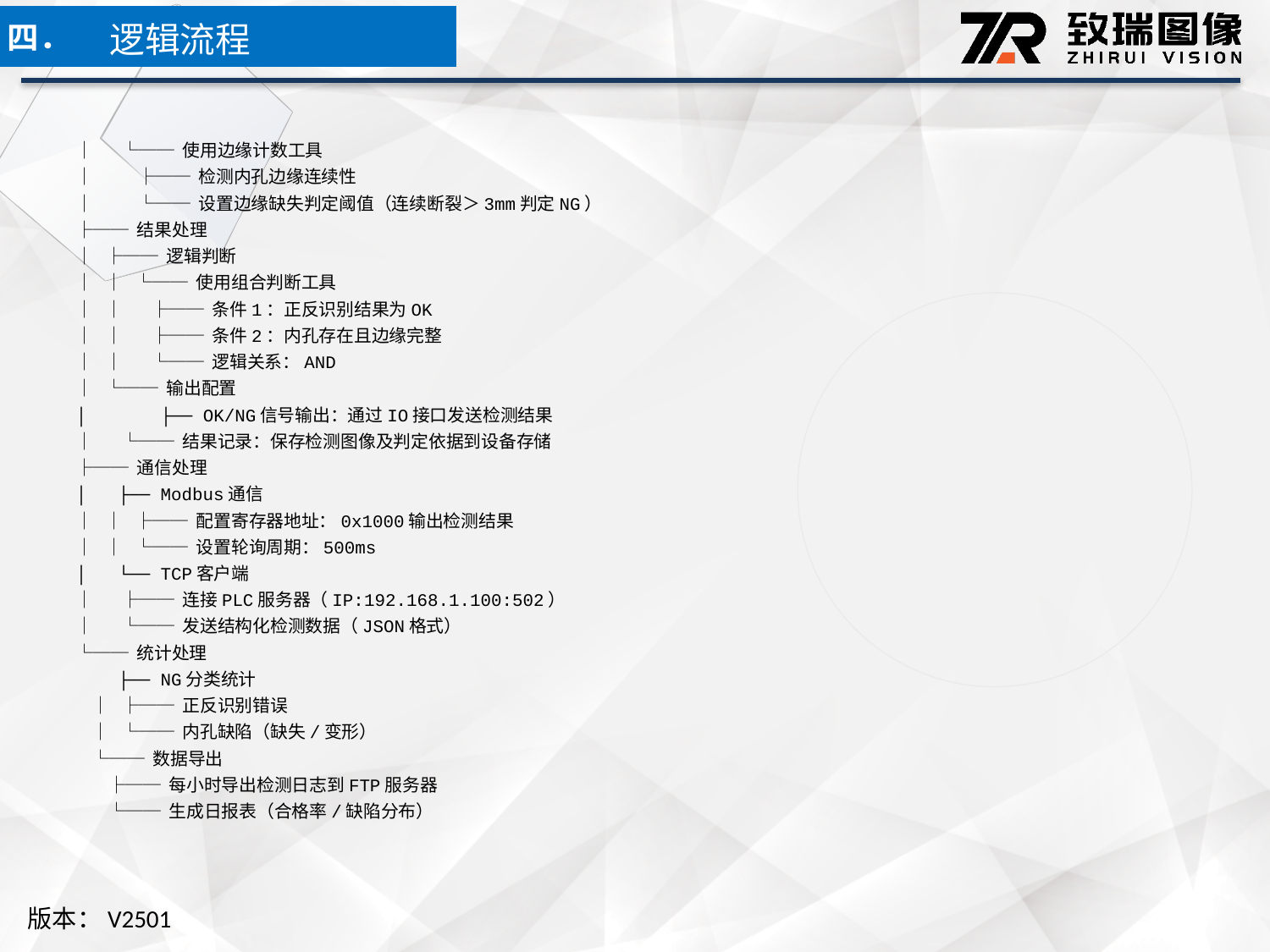

逻辑流程
四．

│       └── 使用边缘计数工具
│           ├── 检测内孔边缘连续性
│           └── 设置边缘缺失判定阈值（连续断裂＞3mm判定NG）
├── 结果处理
│   ├── 逻辑判断
│   │   └── 使用组合判断工具
│   │       ├── 条件1：正反识别结果为OK
│   │       ├── 条件2：内孔存在且边缘完整
│   │       └── 逻辑关系：AND
│   └── 输出配置
│       ├── OK/NG信号输出：通过IO接口发送检测结果
│       └── 结果记录：保存检测图像及判定依据到设备存储
├── 通信处理
│   ├── Modbus通信
│   │   ├── 配置寄存器地址：0x1000输出检测结果
│   │   └── 设置轮询周期：500ms
│   └── TCP客户端
│       ├── 连接PLC服务器（IP:192.168.1.100:502）
│       └── 发送结构化检测数据（JSON格式）
└── 统计处理
    ├── NG分类统计
    │   ├── 正反识别错误
    │   └── 内孔缺陷（缺失/变形）
    └── 数据导出
        ├── 每小时导出检测日志到FTP服务器
        └── 生成日报表（合格率/缺陷分布）